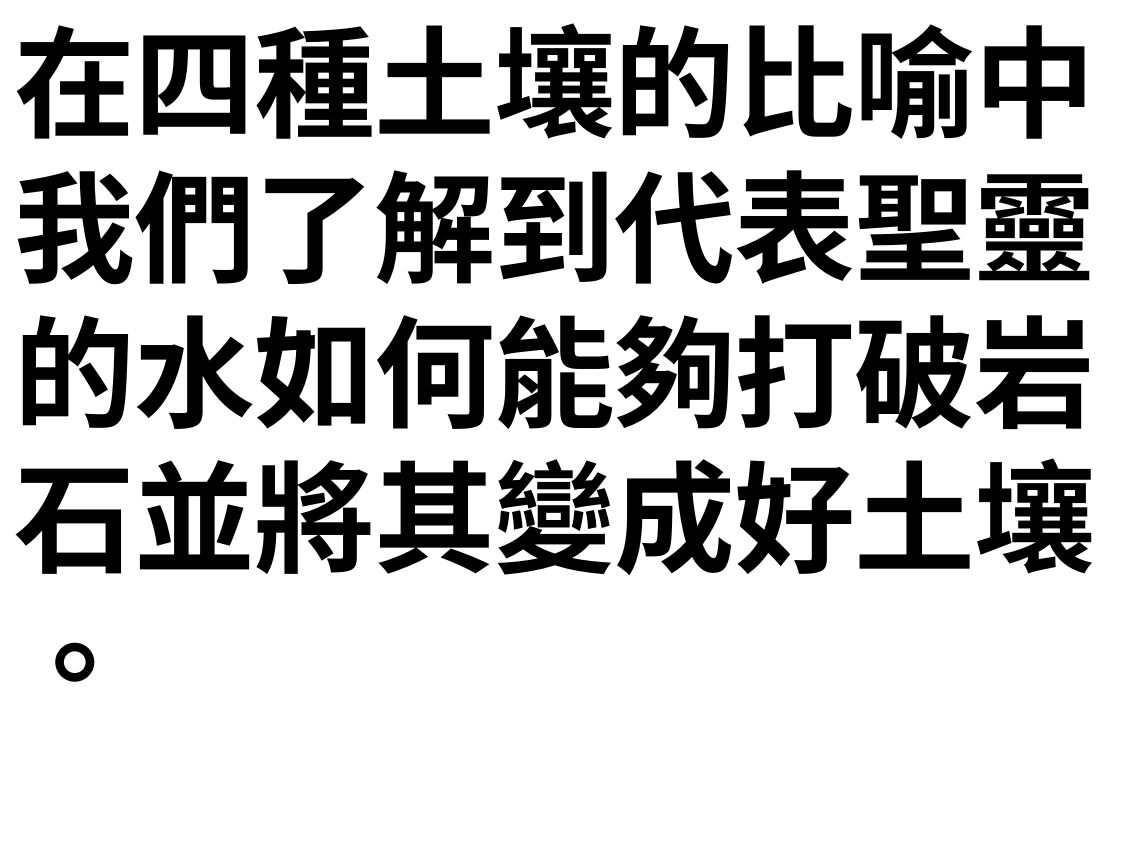

在四種土壤的比喻中,
我們了解到代表聖靈的水如何能夠打破岩石並將其變成好土壤
。